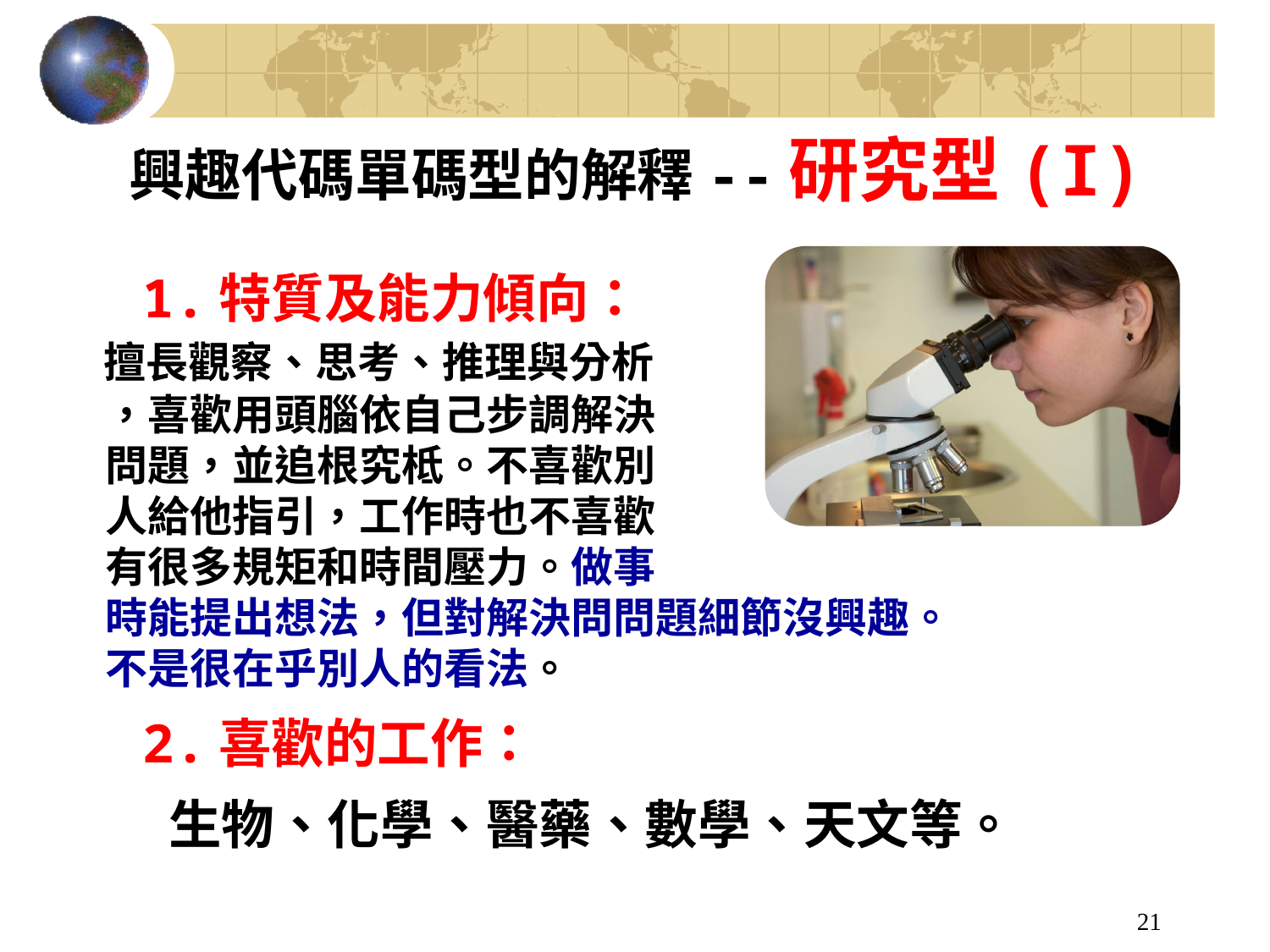

# 興趣代碼單碼型的解釋--研究型(I)
   1.特質及能力傾向：
    擅長觀察、思考、推理與分析
     ，喜歡用頭腦依自己步調解決
     問題，並追根究柢。不喜歡別
     人給他指引，工作時也不喜歡
     有很多規矩和時間壓力。做事
     時能提出想法，但對解決問問題細節沒興趣。
     不是很在乎別人的看法。
   2.喜歡的工作：
         生物、化學、醫藥、數學、天文等。

21